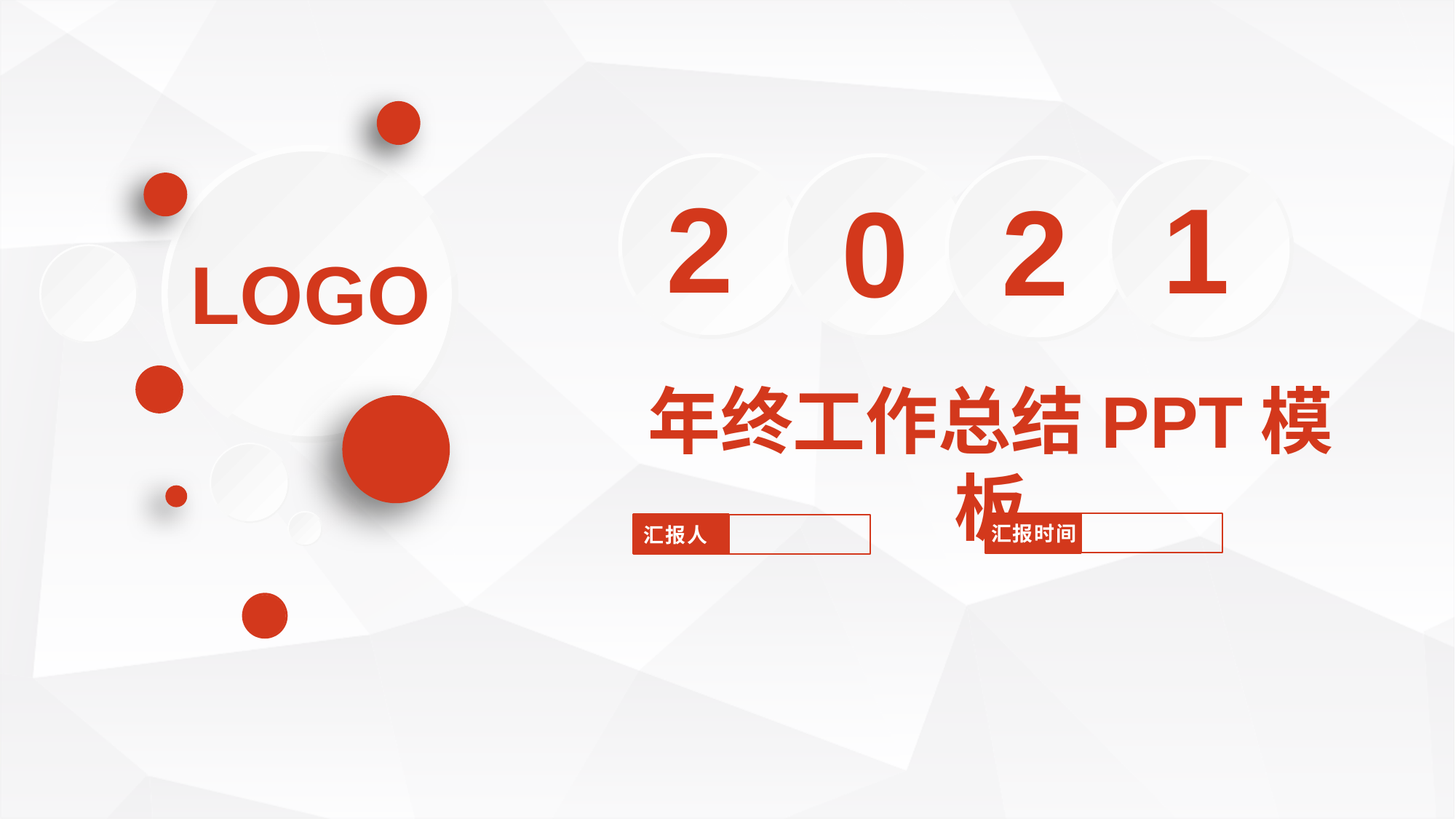

2

0

2

1

LOGO

年终工作总结PPT模板

汇报时间
汇报人